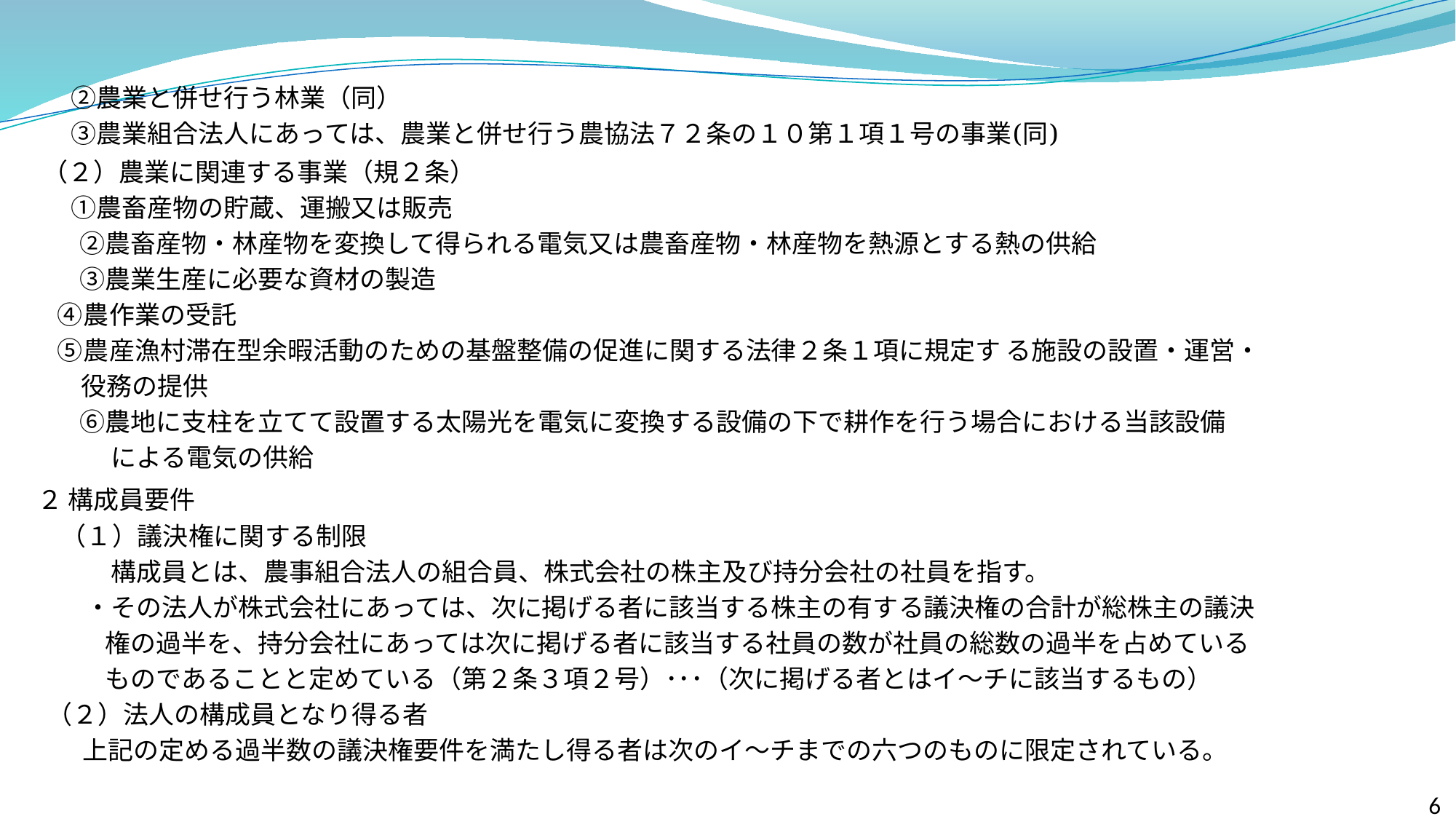

②農業と併せ行う林業（同）
　   ③農業組合法人にあっては、農業と併せ行う農協法７２条の１０第１項１号の事業(同)
  （２）農業に関連する事業（規２条）
　   ①農畜産物の貯蔵、運搬又は販売
　　②農畜産物・林産物を変換して得られる電気又は農畜産物・林産物を熱源とする熱の供給
　　③農業生産に必要な資材の製造
     ④農作業の受託
     ⑤農産漁村滞在型余暇活動のための基盤整備の促進に関する法律２条１項に規定す る施設の設置・運営・
         役務の提供
　　⑥農地に支柱を立てて設置する太陽光を電気に変換する設備の下で耕作を行う場合における当該設備
　　　 による電気の供給
 ２ 構成員要件
 　（１）議決権に関する制限
　　　 構成員とは、農事組合法人の組合員、株式会社の株主及び持分会社の社員を指す。
　　 ・その法人が株式会社にあっては、次に掲げる者に該当する株主の有する議決権の合計が総株主の議決
　　　権の過半を、持分会社にあっては次に掲げる者に該当する社員の数が社員の総数の過半を占めている
　　　ものであることと定めている（第２条３項２号）･･･（次に掲げる者とはイ～チに該当するもの）
   （２）法人の構成員となり得る者
　     上記の定める過半数の議決権要件を満たし得る者は次のイ～チまでの六つのものに限定されている。

6